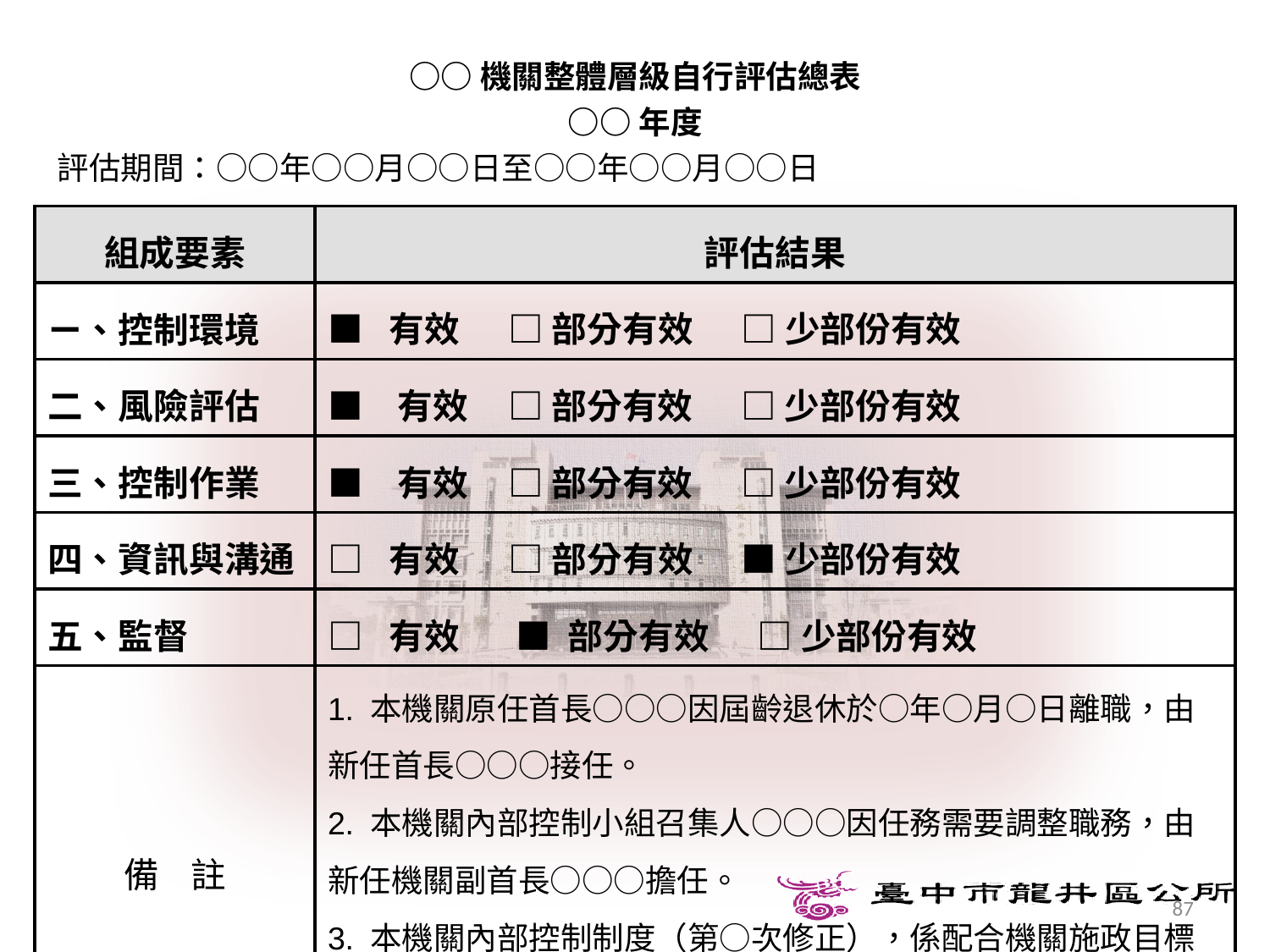

○○機關整體層級自行評估總表
○○年度
評估期間：○○年○○月○○日至○○年○○月○○日
| 組成要素 | 評估結果 |
| --- | --- |
| ㄧ、控制環境 | ■ 有效 □ 部分有效 □ 少部份有效 |
| 二、風險評估 | ■ 有效 □ 部分有效 □ 少部份有效 |
| 三、控制作業 | ■ 有效 □ 部分有效 □ 少部份有效 |
| 四、資訊與溝通 | □ 有效 □ 部分有效 ■ 少部份有效 |
| 五、監督 | □ 有效 ■ 部分有效 □ 少部份有效 |
| 備 註 | 1. 本機關原任首長○○○因屆齡退休於○年○月○日離職，由新任首長○○○接任。 2. 本機關內部控制小組召集人○○○因任務需要調整職務，由新任機關副首長○○○擔任。 3. 本機關內部控制制度（第○次修正），係配合機關施政目標（組織規程調整或法令變革等），於○年○月○日修訂。 4. …… |
87